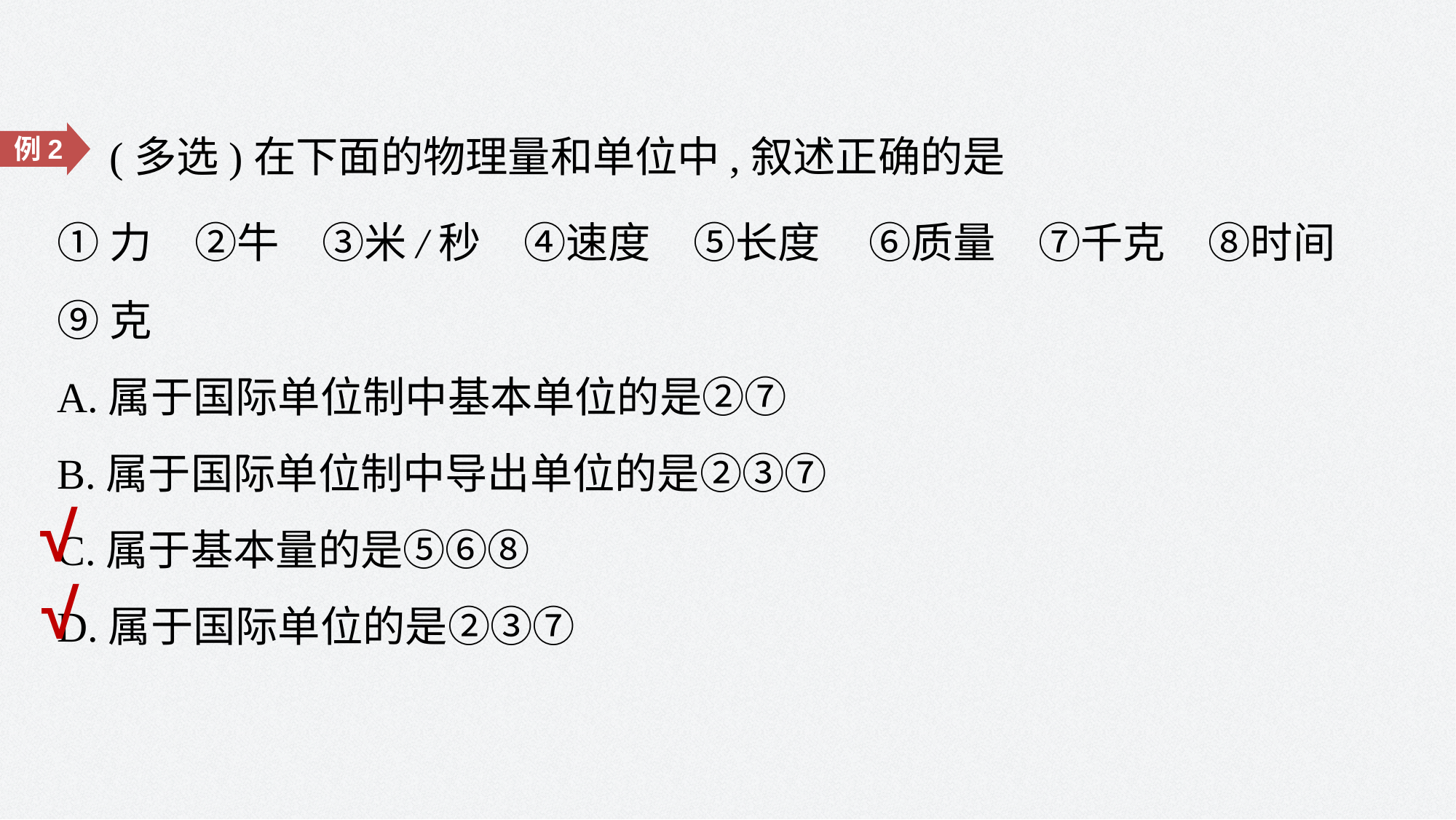

(多选)在下面的物理量和单位中,叙述正确的是
①力　②牛　③米/秒　④速度　⑤长度　⑥质量　⑦千克　⑧时间
⑨克
A.属于国际单位制中基本单位的是②⑦
B.属于国际单位制中导出单位的是②③⑦
C.属于基本量的是⑤⑥⑧
D.属于国际单位的是②③⑦

例2
√
√